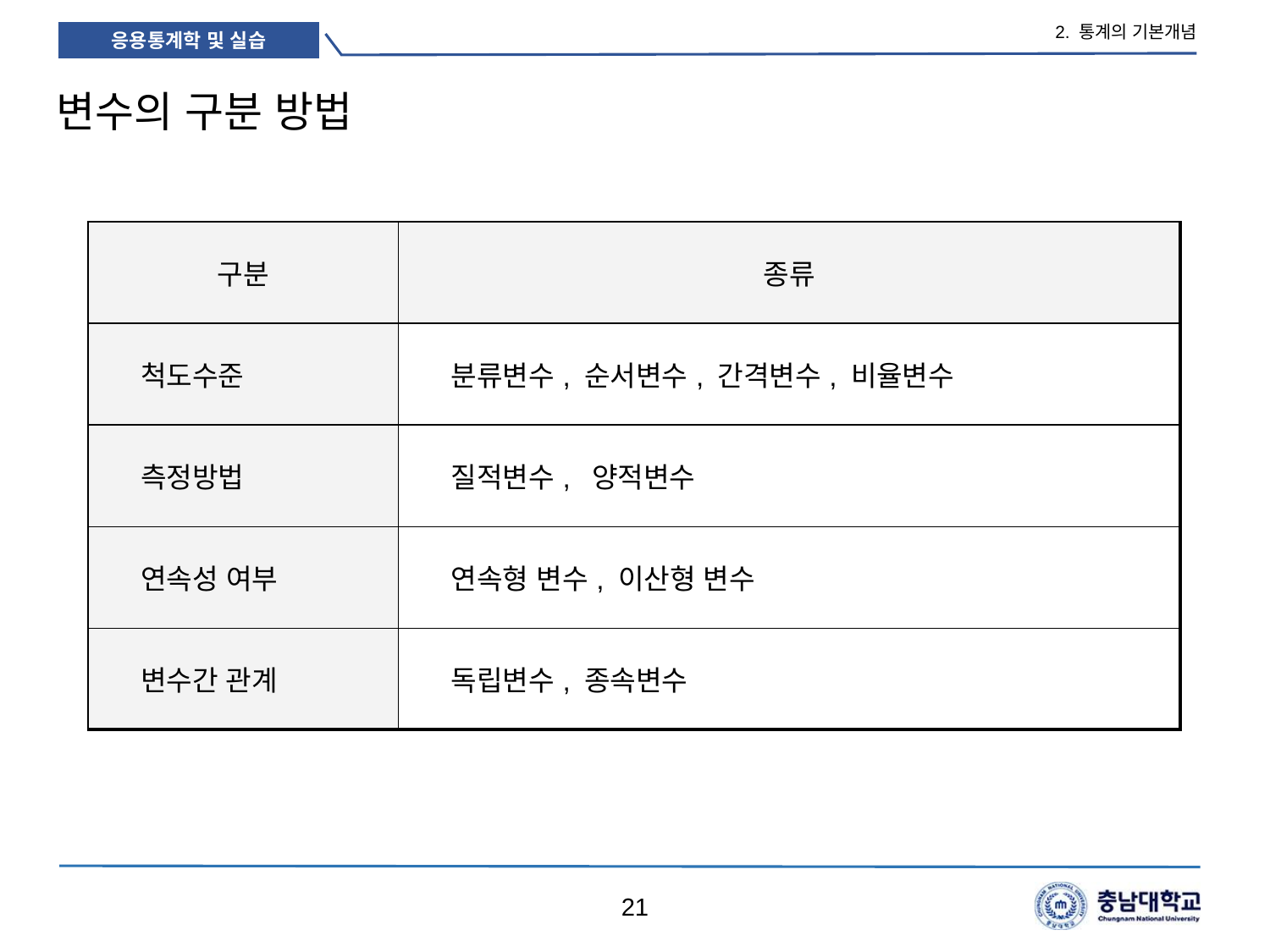

2. 통계의 기본개념
# 변수의 구분 방법
| 구분 | 종류 |
| --- | --- |
| 척도수준 | 분류변수, 순서변수, 간격변수, 비율변수 |
| 측정방법 | 질적변수, 양적변수 |
| 연속성 여부 | 연속형 변수, 이산형 변수 |
| 변수간 관계 | 독립변수, 종속변수 |
21